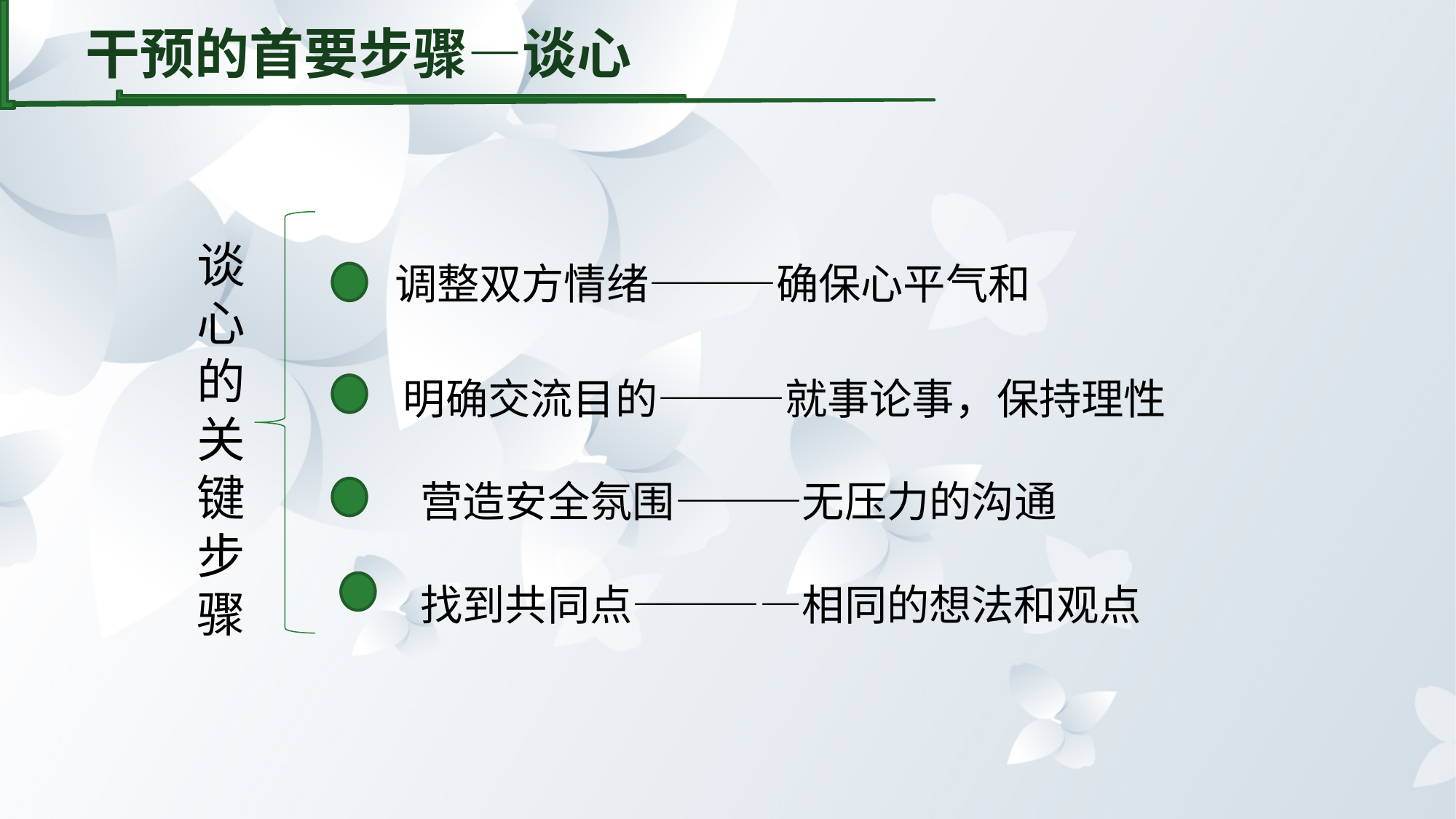

干预的首要步骤—谈心

谈心的关键步骤

调整双方情绪———确保心平气和

明确交流目的———就事论事，保持理性

营造安全氛围———无压力的沟通

找到共同点————相同的想法和观点